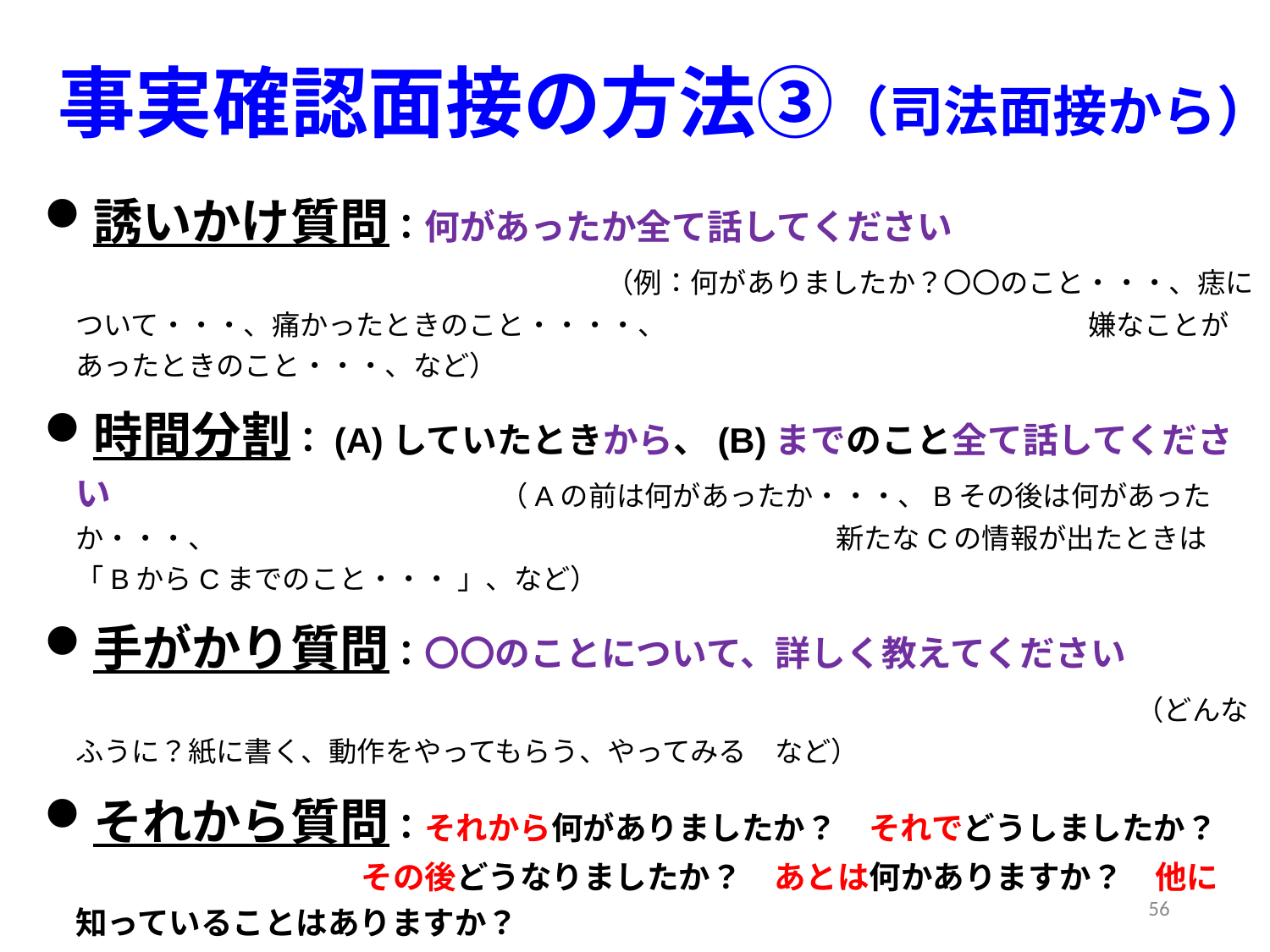

# 事実確認面接の方法③（司法面接から）
誘いかけ質問：何があったか全て話してください　　　　　　　　　　　　　　　　　　　　　　　（例：何がありましたか？〇〇のこと・・・、痣について・・・、痛かったときのこと・・・・、　　　　　　　　　　　　　　　嫌なことがあったときのこと・・・、など）
時間分割：(A)していたときから、(B)までのこと全て話してください　　　　　　　　　　　（Aの前は何があったか・・・、Bその後は何があったか・・・、　　　　　　　　　　　　　　　　　　　　　　新たなCの情報が出たときは「BからCまでのこと・・・ 」、など）
手がかり質問：〇〇のことについて、詳しく教えてください　　　　　　　　　　　　　　　　　　　　　　　　　　　　　　　　　（どんなふうに？紙に書く、動作をやってもらう、やってみる　など）
それから質問：それから何がありましたか？　それでどうしましたか？　　　　　　　　　　その後どうなりましたか？　あとは何かありますか？　他に知っていることはありますか？
エコーイング：（言ったことをそのまま繰り返す）※言い換えしない
相づち：うんうん、（小さく）うなずく　※深い共感を示す仕草等は禁
56